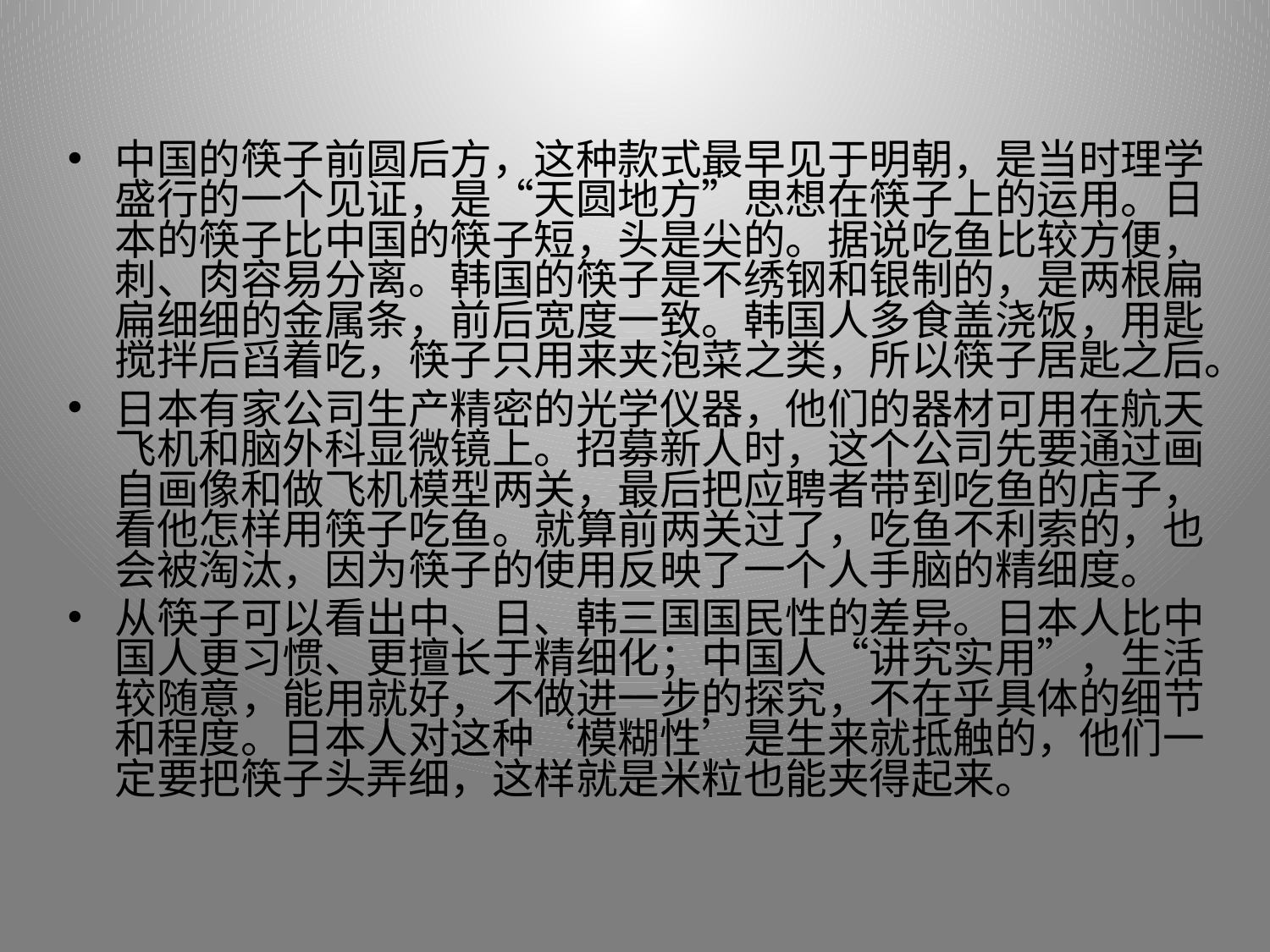

中国的筷子前圆后方，这种款式最早见于明朝，是当时理学盛行的一个见证，是“天圆地方”思想在筷子上的运用。日本的筷子比中国的筷子短，头是尖的。据说吃鱼比较方便，刺、肉容易分离。韩国的筷子是不绣钢和银制的，是两根扁扁细细的金属条，前后宽度一致。韩国人多食盖浇饭，用匙搅拌后舀着吃，筷子只用来夹泡菜之类，所以筷子居匙之后。
日本有家公司生产精密的光学仪器，他们的器材可用在航天飞机和脑外科显微镜上。招募新人时，这个公司先要通过画自画像和做飞机模型两关，最后把应聘者带到吃鱼的店子，看他怎样用筷子吃鱼。就算前两关过了，吃鱼不利索的，也会被淘汰，因为筷子的使用反映了一个人手脑的精细度。
从筷子可以看出中、日、韩三国国民性的差异。日本人比中国人更习惯、更擅长于精细化；中国人“讲究实用”，生活较随意，能用就好，不做进一步的探究，不在乎具体的细节和程度。日本人对这种‘模糊性’是生来就抵触的，他们一定要把筷子头弄细，这样就是米粒也能夹得起来。